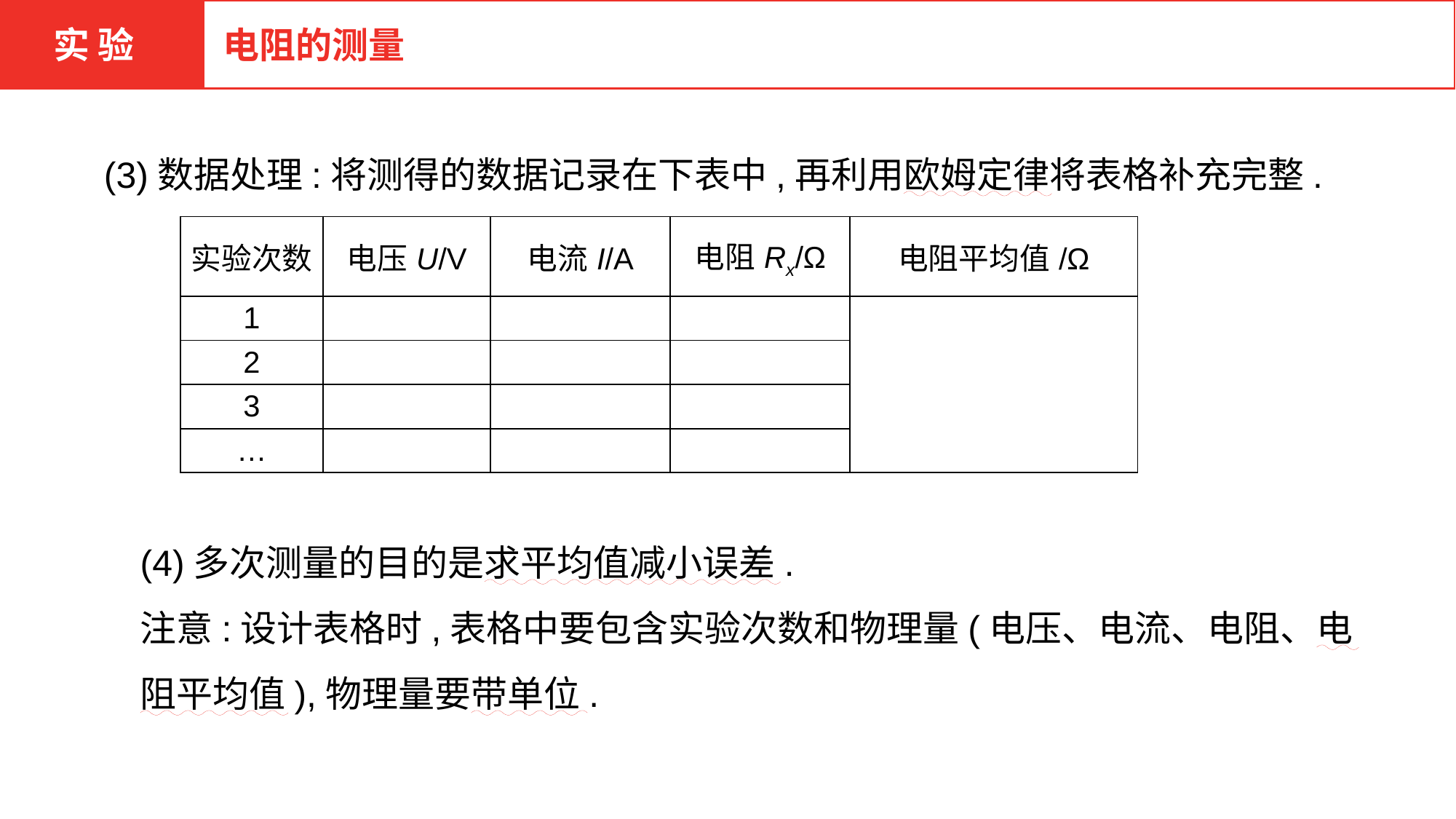

实 验
电阻的测量
(3)数据处理:将测得的数据记录在下表中,再利用欧姆定律将表格补充完整.
| 实验次数 | 电压U/V | 电流I/A | 电阻Rx/Ω | 电阻平均值/Ω |
| --- | --- | --- | --- | --- |
| 1 |  |  |  |  |
| 2 |  |  |  |  |
| 3 |  |  |  |  |
| … |  |  |  |  |
(4)多次测量的目的是求平均值减小误差.
注意:设计表格时,表格中要包含实验次数和物理量(电压、电流、电阻、电阻平均值),物理量要带单位.